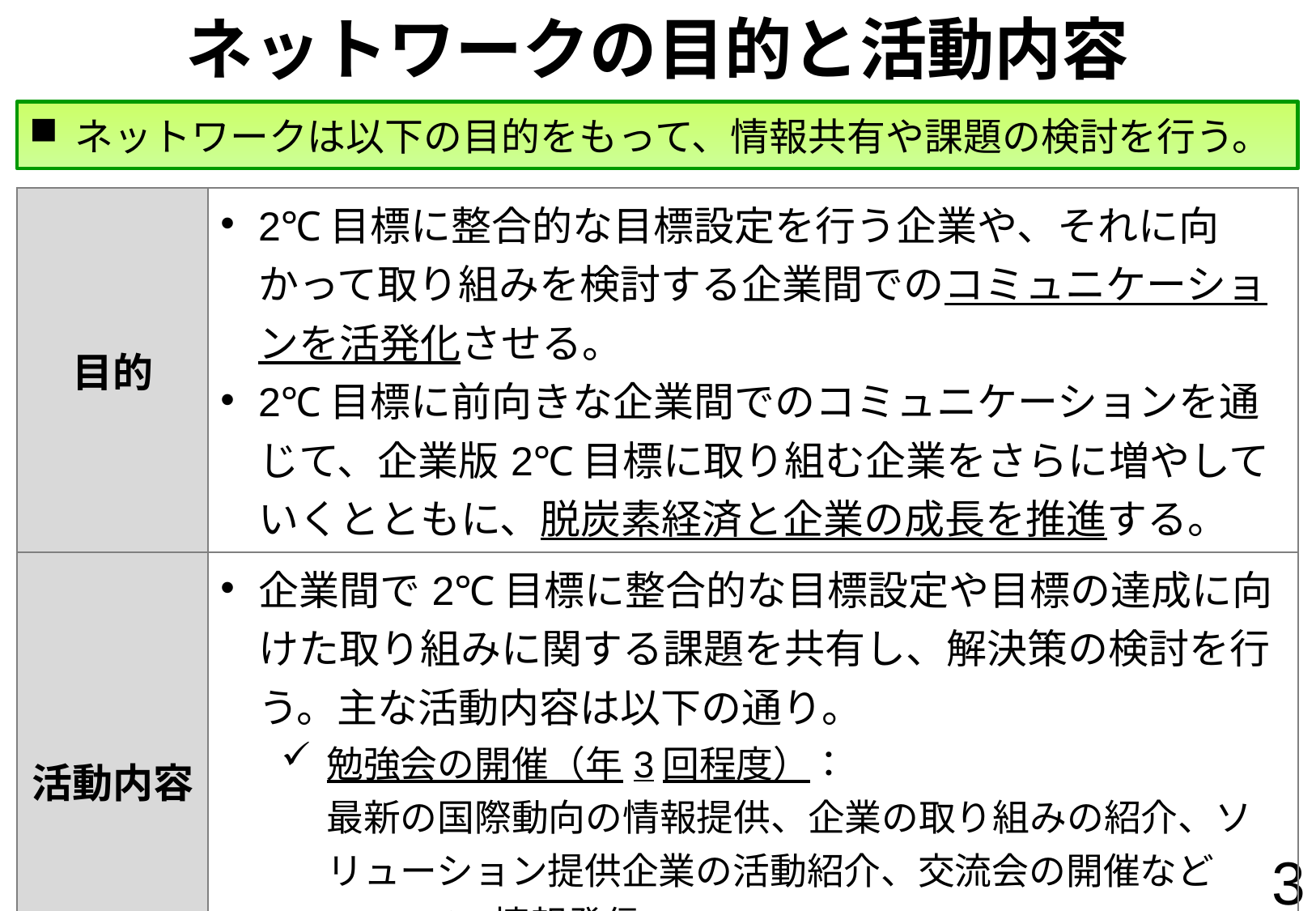

# ネットワークの目的と活動内容
ネットワークは以下の目的をもって、情報共有や課題の検討を行う。
| 目的 | 2℃目標に整合的な目標設定を行う企業や、それに向かって取り組みを検討する企業間でのコミュニケーションを活発化させる。 2℃目標に前向きな企業間でのコミュニケーションを通じて、企業版2℃目標に取り組む企業をさらに増やしていくとともに、脱炭素経済と企業の成長を推進する。 |
| --- | --- |
| 活動内容 | 企業間で2℃目標に整合的な目標設定や目標の達成に向けた取り組みに関する課題を共有し、解決策の検討を行う。主な活動内容は以下の通り。 勉強会の開催（年3回程度）： 最新の国際動向の情報提供、企業の取り組みの紹介、ソリューション提供企業の活動紹介、交流会の開催など WEBでの情報発信： 設定した目標の公表、ソリューションの紹介 |
3